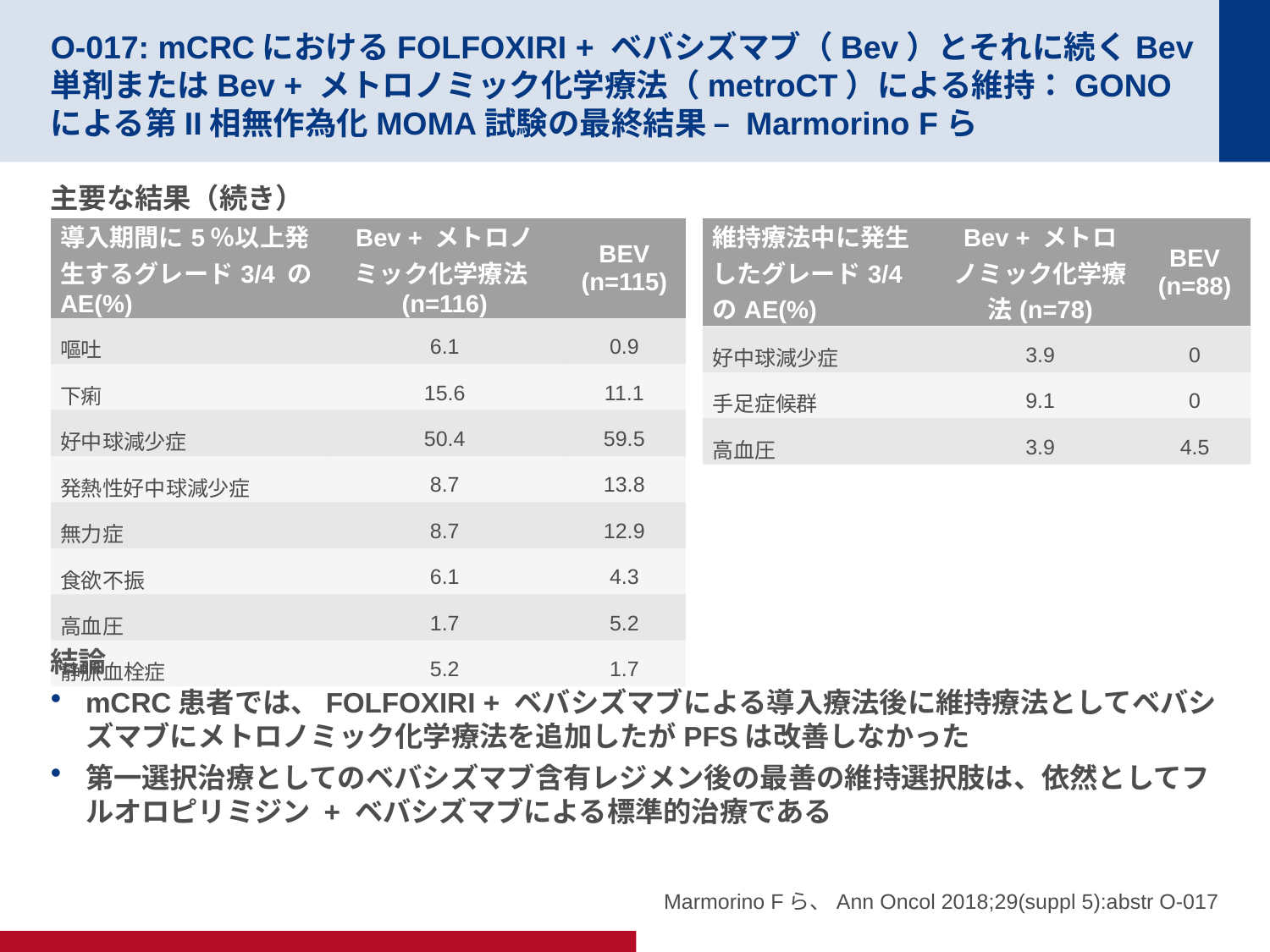

# O-017: mCRCにおけるFOLFOXIRI + ベバシズマブ（Bev）とそれに続くBev単剤またはBev + メトロノミック化学療法（metroCT）による維持：GONOによる第II相無作為化MOMA試験の最終結果 – Marmorino Fら
主要な結果（続き）
結論
mCRC患者では、FOLFOXIRI + ベバシズマブによる導入療法後に維持療法としてベバシズマブにメトロノミック化学療法を追加したがPFSは改善しなかった
第一選択治療としてのベバシズマブ含有レジメン後の最善の維持選択肢は、依然としてフルオロピリミジン + ベバシズマブによる標準的治療である
| 導入期間に5％以上発生するグレード3/4 のAE(%) | Bev + メトロノミック化学療法(n=116) | BEV (n=115) |
| --- | --- | --- |
| 嘔吐 | 6.1 | 0.9 |
| 下痢 | 15.6 | 11.1 |
| 好中球減少症 | 50.4 | 59.5 |
| 発熱性好中球減少症 | 8.7 | 13.8 |
| 無力症 | 8.7 | 12.9 |
| 食欲不振 | 6.1 | 4.3 |
| 高血圧 | 1.7 | 5.2 |
| 静脈血栓症 | 5.2 | 1.7 |
| 維持療法中に発生したグレード3/4のAE(%) | Bev + メトロノミック化学療法(n=78) | BEV (n=88) |
| --- | --- | --- |
| 好中球減少症 | 3.9 | 0 |
| 手足症候群 | 9.1 | 0 |
| 高血圧 | 3.9 | 4.5 |
Marmorino Fら、Ann Oncol 2018;29(suppl 5):abstr O-017